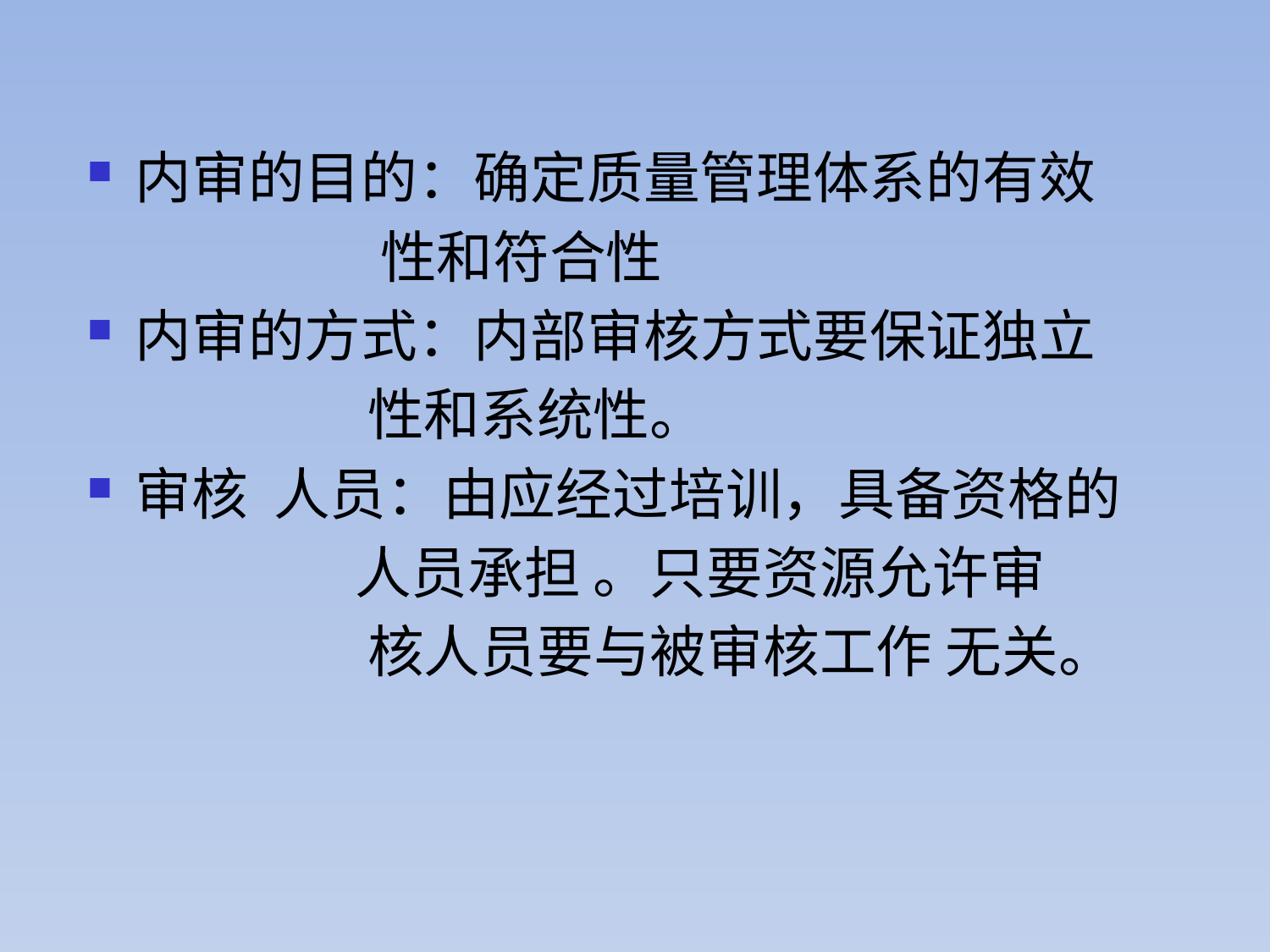

内审的目的：确定质量管理体系的有效
                      性和符合性
内审的方式：内部审核方式要保证独立
                     性和系统性。
审核  人员：由应经过培训，具备资格的
                    人员承担 。只要资源允许审
                     核人员要与被审核工作 无关。